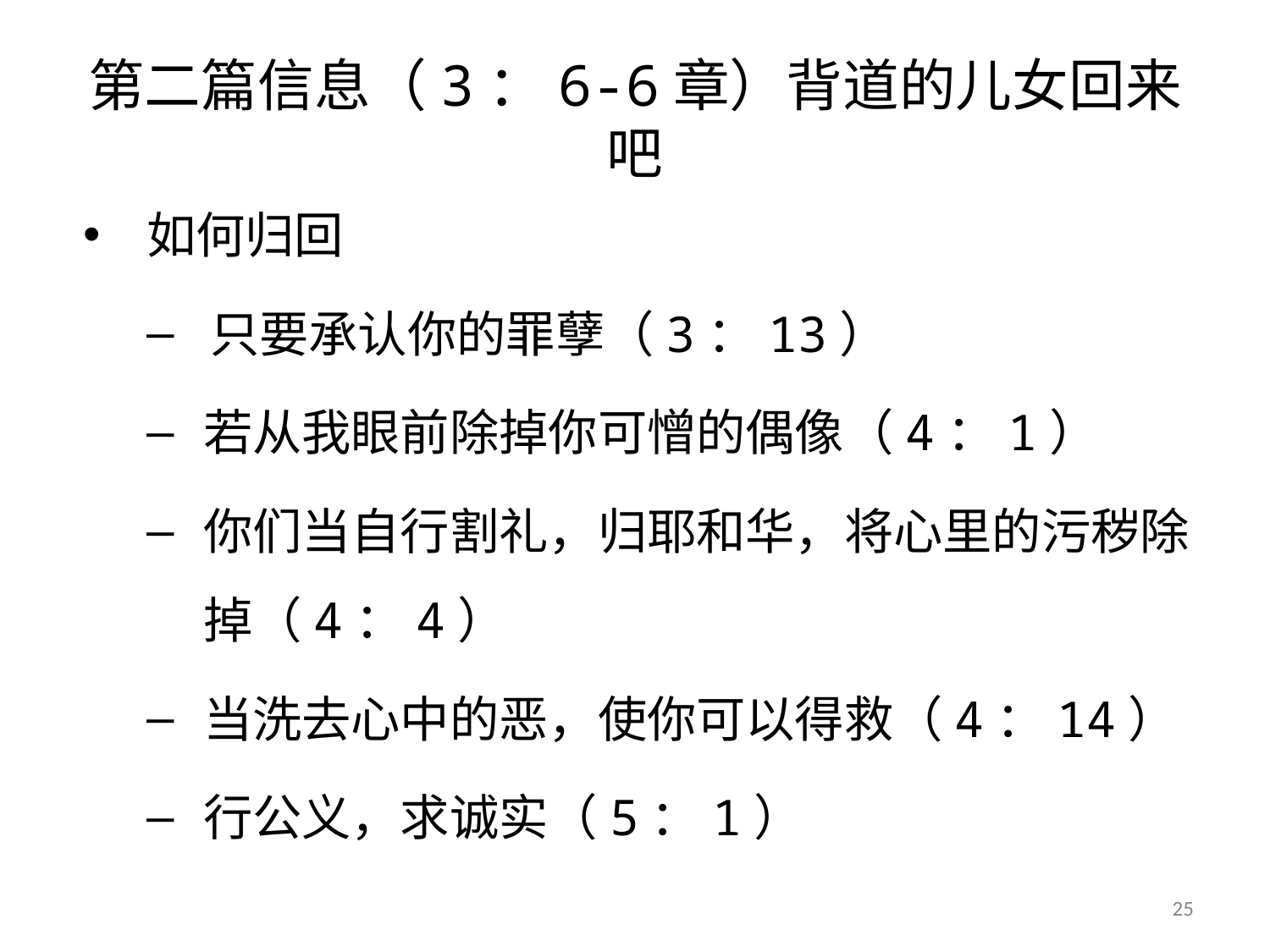

# 第二篇信息（3：6-6章）背道的儿女回来吧
如何归回
只要承认你的罪孽（3：13）
若从我眼前除掉你可憎的偶像（4：1）
你们当自行割礼，归耶和华，将心里的污秽除掉（4：4）
当洗去心中的恶，使你可以得救（4：14）
行公义，求诚实（5：1）
25